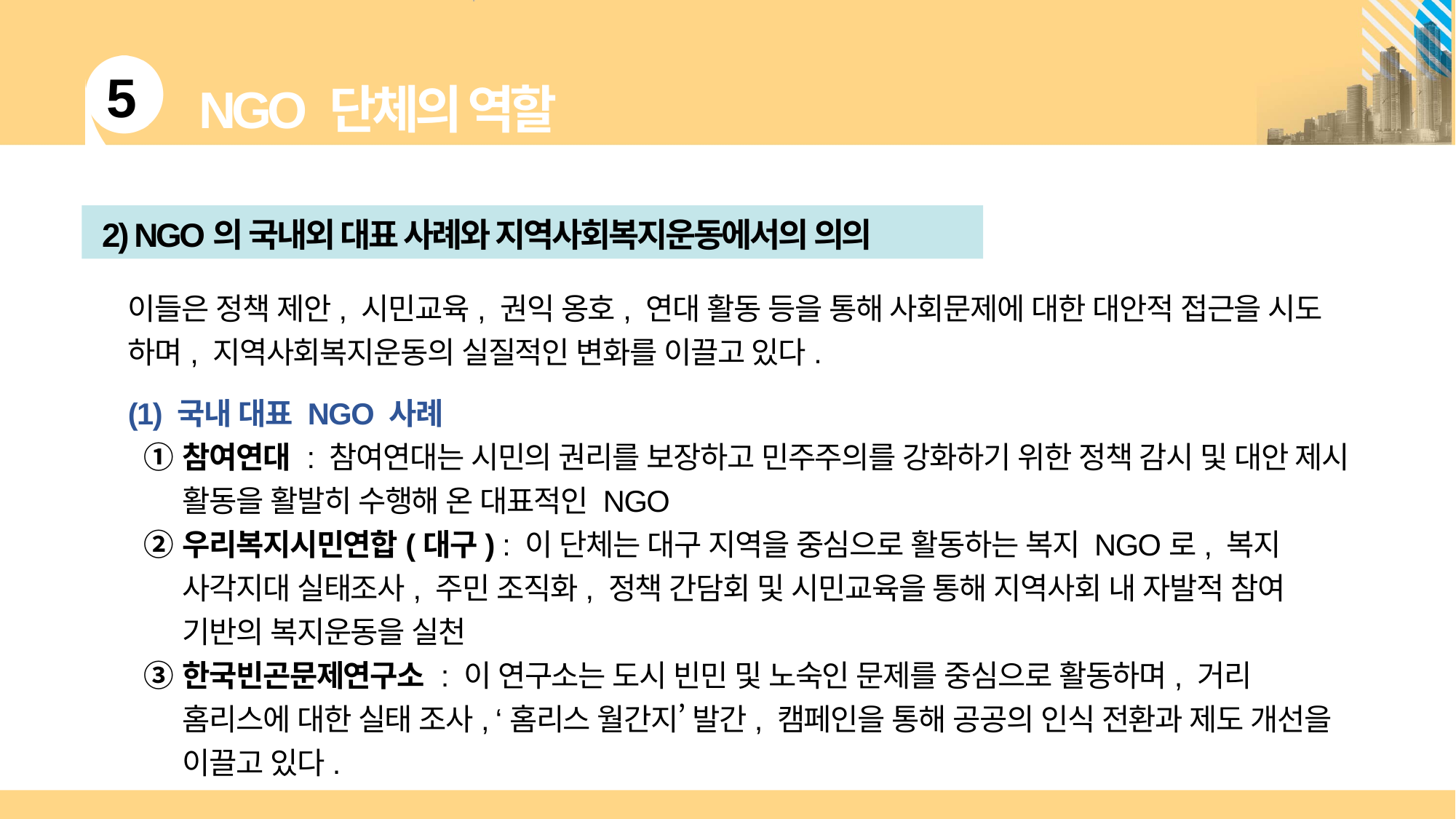

2) NGO의 국내외 대표 사례와 지역사회복지운동에서의 의의
이들은 정책 제안, 시민교육, 권익 옹호, 연대 활동 등을 통해 사회문제에 대한 대안적 접근을 시도 하며, 지역사회복지운동의 실질적인 변화를 이끌고 있다.
(1) 국내 대표 NGO 사례
참여연대 : 참여연대는 시민의 권리를 보장하고 민주주의를 강화하기 위한 정책 감시 및 대안 제시 활동을 활발히 수행해 온 대표적인 NGO
우리복지시민연합(대구) : 이 단체는 대구 지역을 중심으로 활동하는 복지 NGO로, 복지 사각지대 실태조사, 주민 조직화, 정책 간담회 및 시민교육을 통해 지역사회 내 자발적 참여 기반의 복지운동을 실천
한국빈곤문제연구소 : 이 연구소는 도시 빈민 및 노숙인 문제를 중심으로 활동하며, 거리 홈리스에 대한 실태 조사, ‘홈리스 월간지’ 발간, 캠페인을 통해 공공의 인식 전환과 제도 개선을 이끌고 있다.